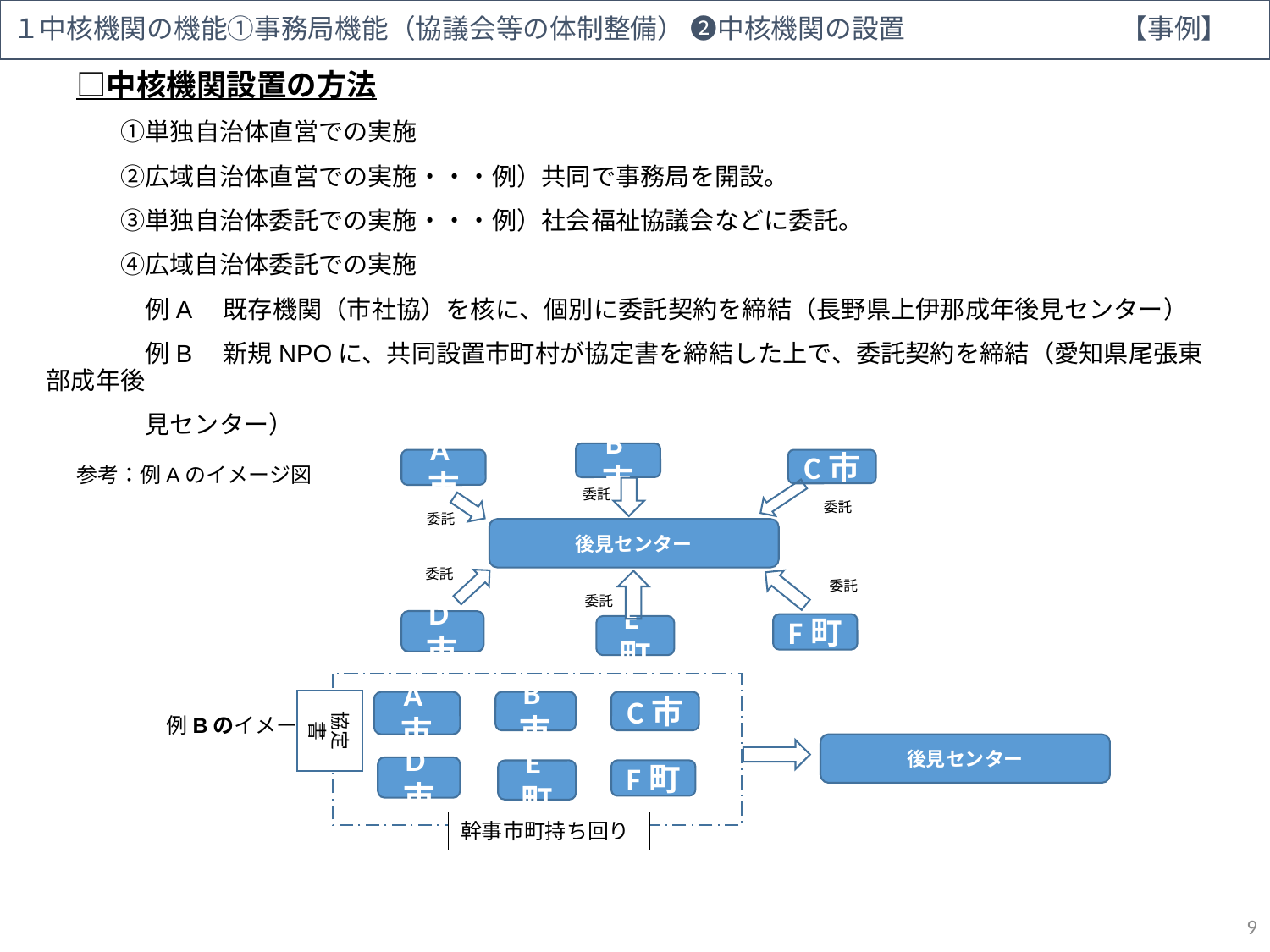

１中核機関の機能①事務局機能（協議会等の体制整備） ❷中核機関の設置　　　　　　　　【事例】
　□中核機関設置の方法
　　　①単独自治体直営での実施
　　　②広域自治体直営での実施・・・例）共同で事務局を開設。
　　　③単独自治体委託での実施・・・例）社会福祉協議会などに委託。
　　　④広域自治体委託での実施
　　　　例A　既存機関（市社協）を核に、個別に委託契約を締結（長野県上伊那成年後見センター）
　　　　例B　新規NPOに、共同設置市町村が協定書を締結した上で、委託契約を締結（愛知県尾張東部成年後
　　　　見センター）
　参考：例Aのイメージ図

　　　　例Bのイメージ図

B市
C市
A市
委託

委託

委託
後見センター
委託
委託

委託
D市
F町
E町

協定書
A市
B市
C市
後見センター

D市
E町
F町
幹事市町持ち回り
9